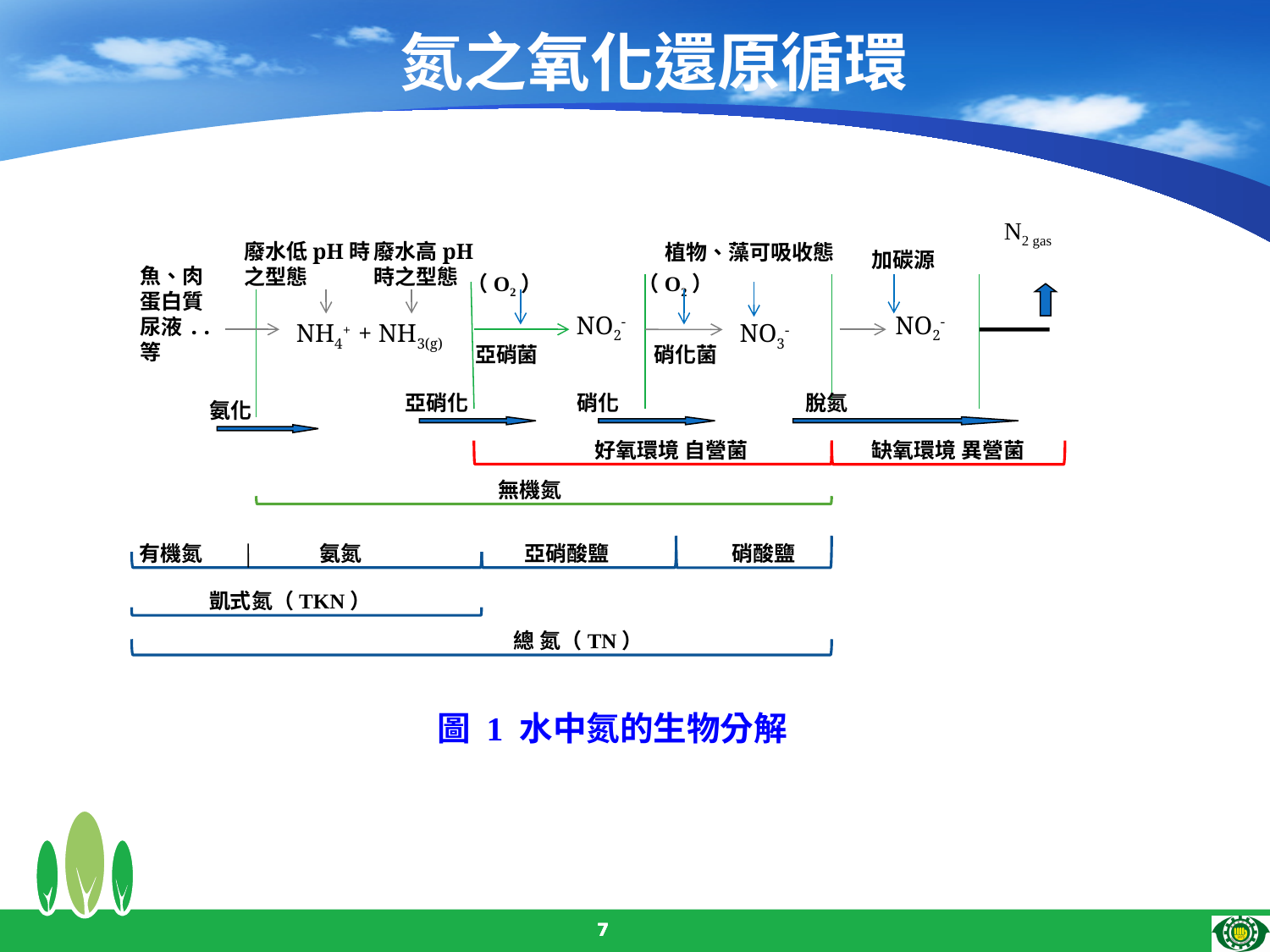

氮之氧化還原循環

N2 gas
廢水低pH時之型態
廢水高pH時之型態
植物、藻可吸收態
加碳源
魚、肉
蛋白質
尿液..等
（O2）
（O2）

NO2-
NO2-
NH4+  + NH3(g)
NO3-

亞硝菌
硝化菌

亞硝化
硝化
脫氮
氨化

好氧環境 自營菌
缺氧環境 異營菌

無機氮

有機氮
氨氮
亞硝酸鹽
硝酸鹽

凱式氮（TKN）
總 氮（TN）

圖 1 水中氮的生物分解

7
7
7